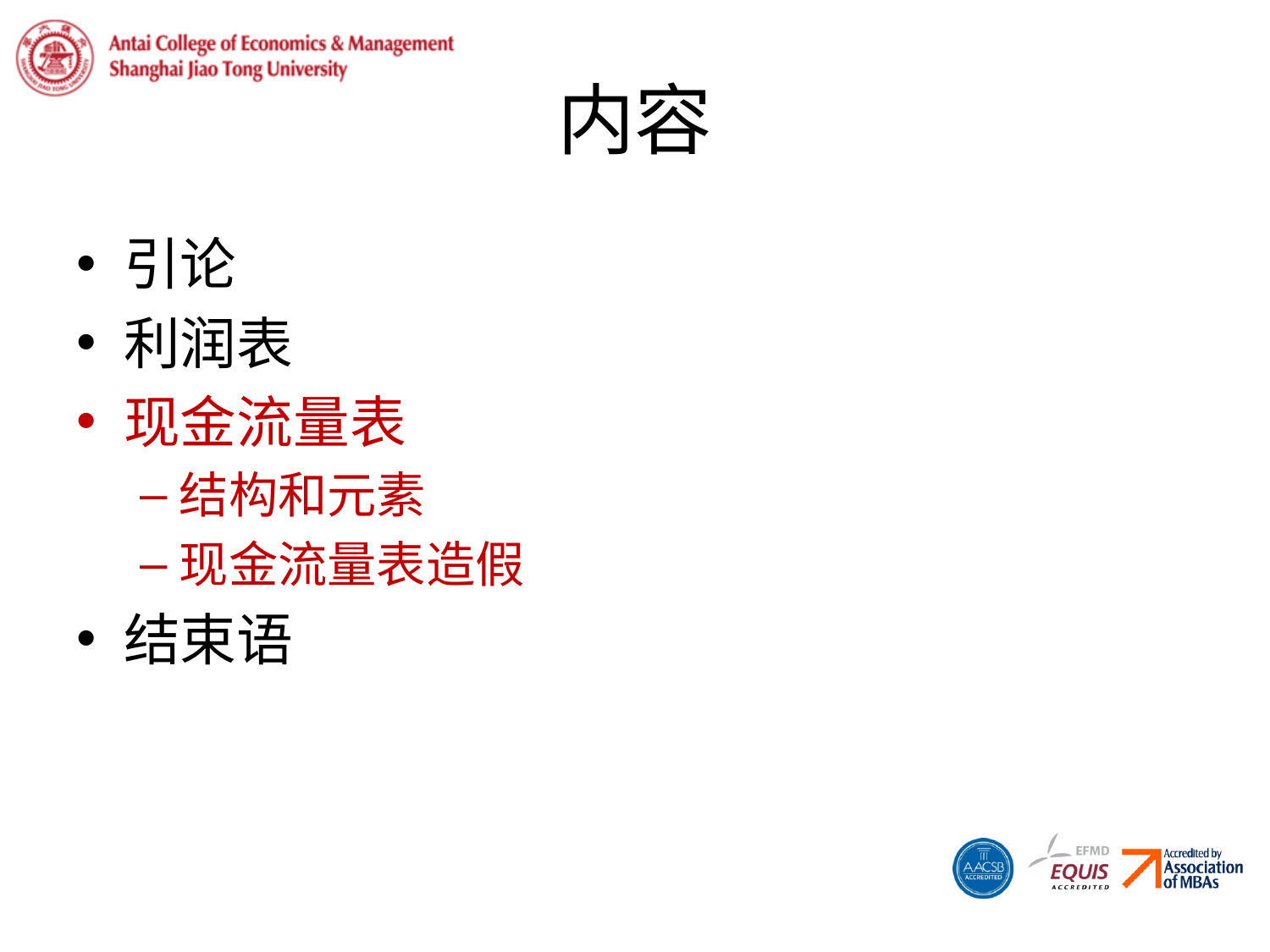

# 内容
引论
利润表
现金流量表
结构和元素
现金流量表造假
结束语